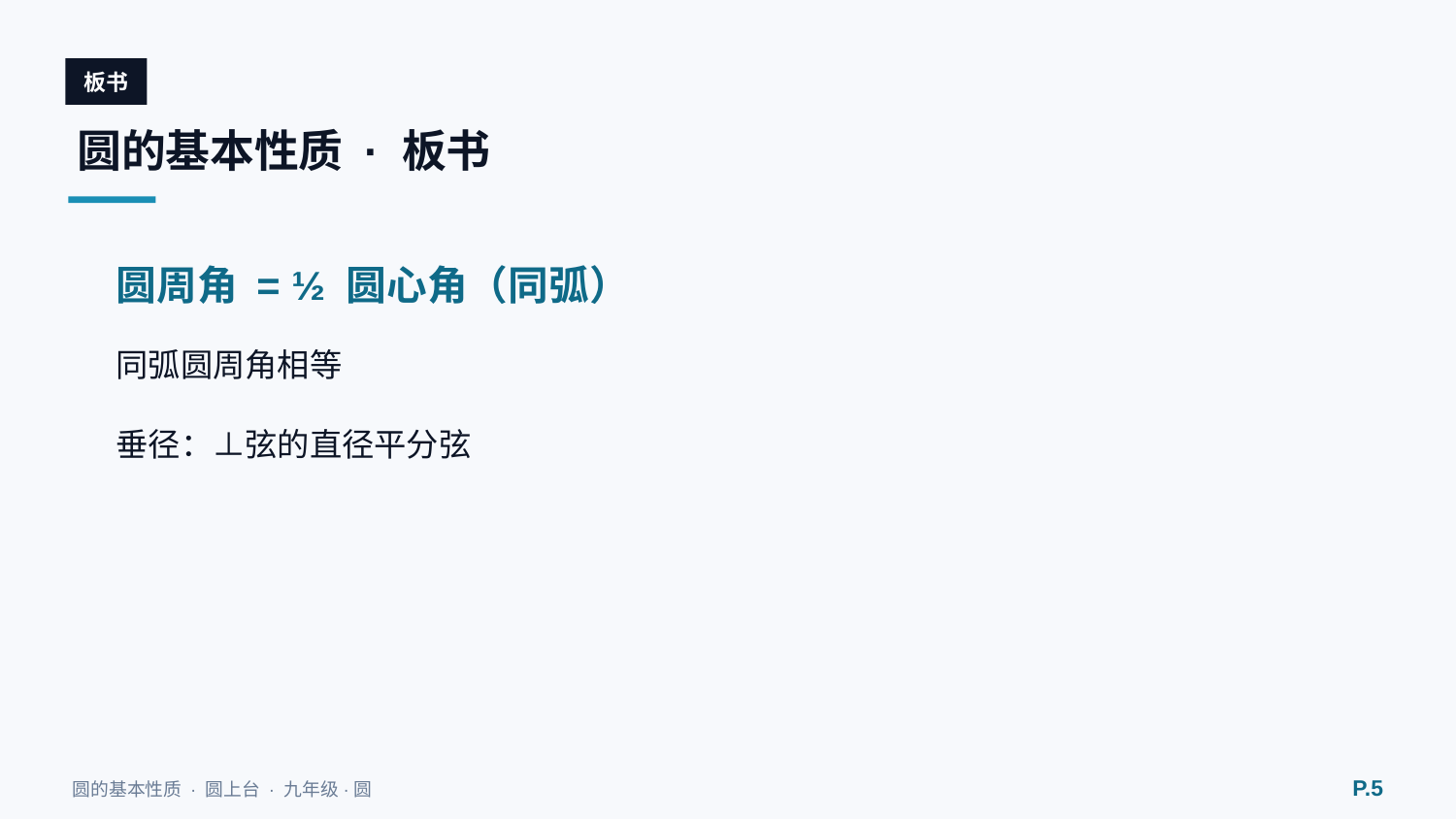

板书

圆的基本性质 · 板书

圆周角 = ½ 圆心角（同弧）
同弧圆周角相等
垂径：⊥弦的直径平分弦
P.5
圆的基本性质 · 圆上台 · 九年级·圆